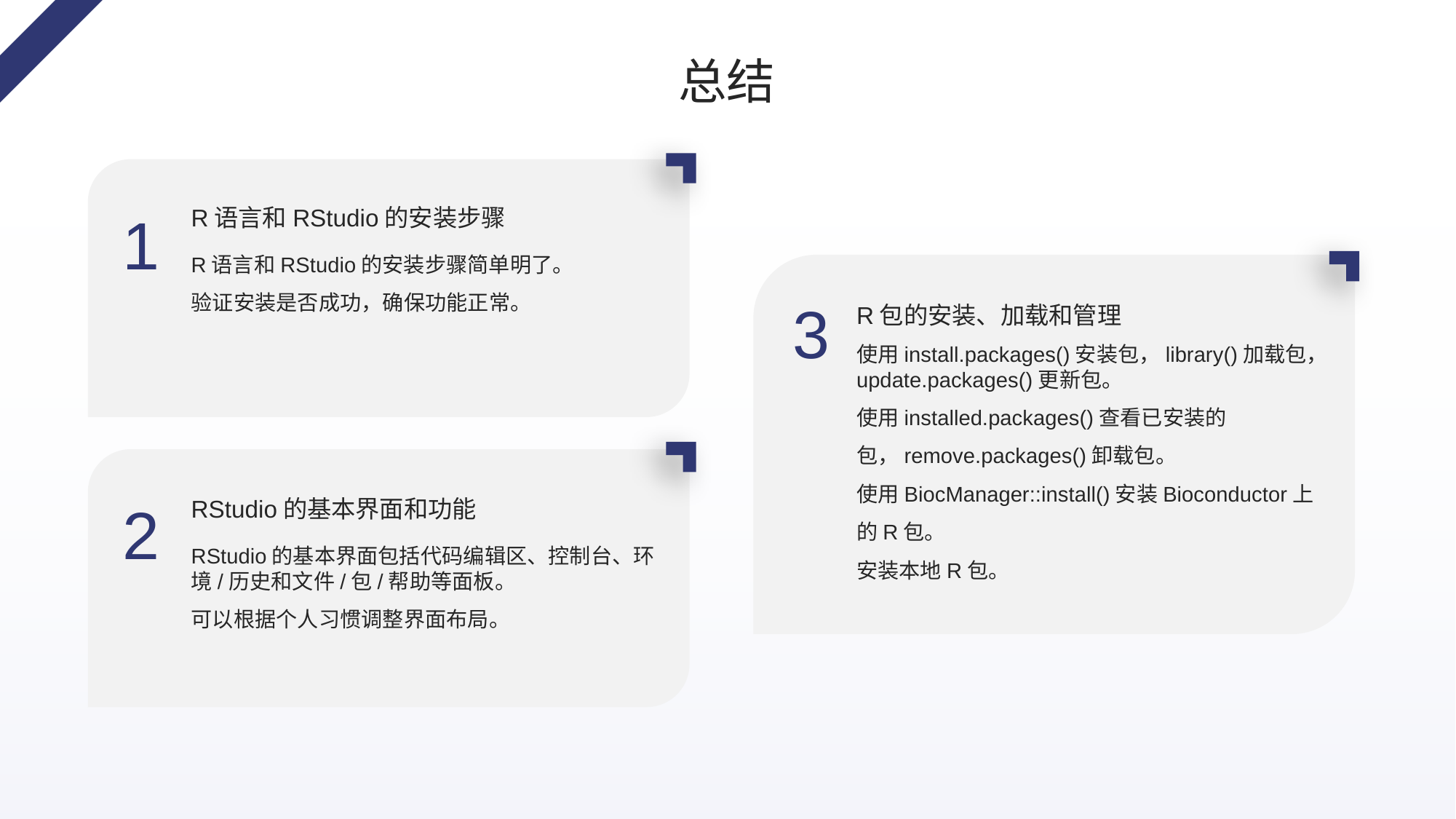

总结

R语言和RStudio的安装步骤
1

R语言和RStudio的安装步骤简单明了。
验证安装是否成功，确保功能正常。

R包的安装、加载和管理
3
使用install.packages()安装包，library()加载包，update.packages()更新包。
使用installed.packages()查看已安装的包，remove.packages()卸载包。
使用BiocManager::install()安装Bioconductor上的R包。
安装本地R包。

RStudio的基本界面和功能
2
RStudio的基本界面包括代码编辑区、控制台、环境/历史和文件/包/帮助等面板。
可以根据个人习惯调整界面布局。